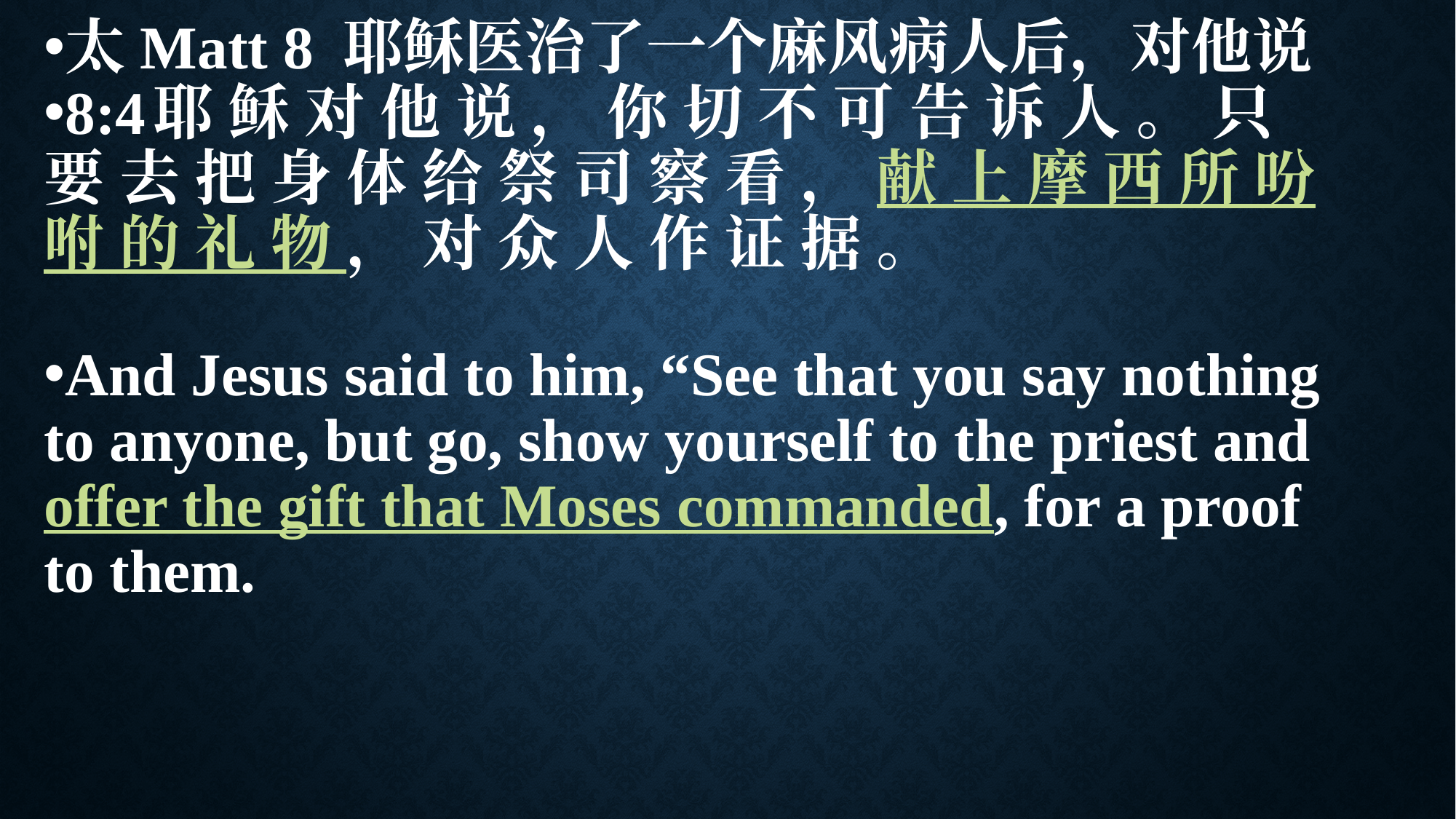

太Matt 8 耶稣医治了一个麻风病人后，对他说
8:4	耶 稣 对 他 说 ， 你 切 不 可 告 诉 人 。 只 要 去 把 身 体 给 祭 司 察 看 ， 献 上 摩 西 所 吩 咐 的 礼 物 ， 对 众 人 作 证 据 。

And Jesus said to him, “See that you say nothing to anyone, but go, show yourself to the priest and offer the gift that Moses commanded, for a proof to them.